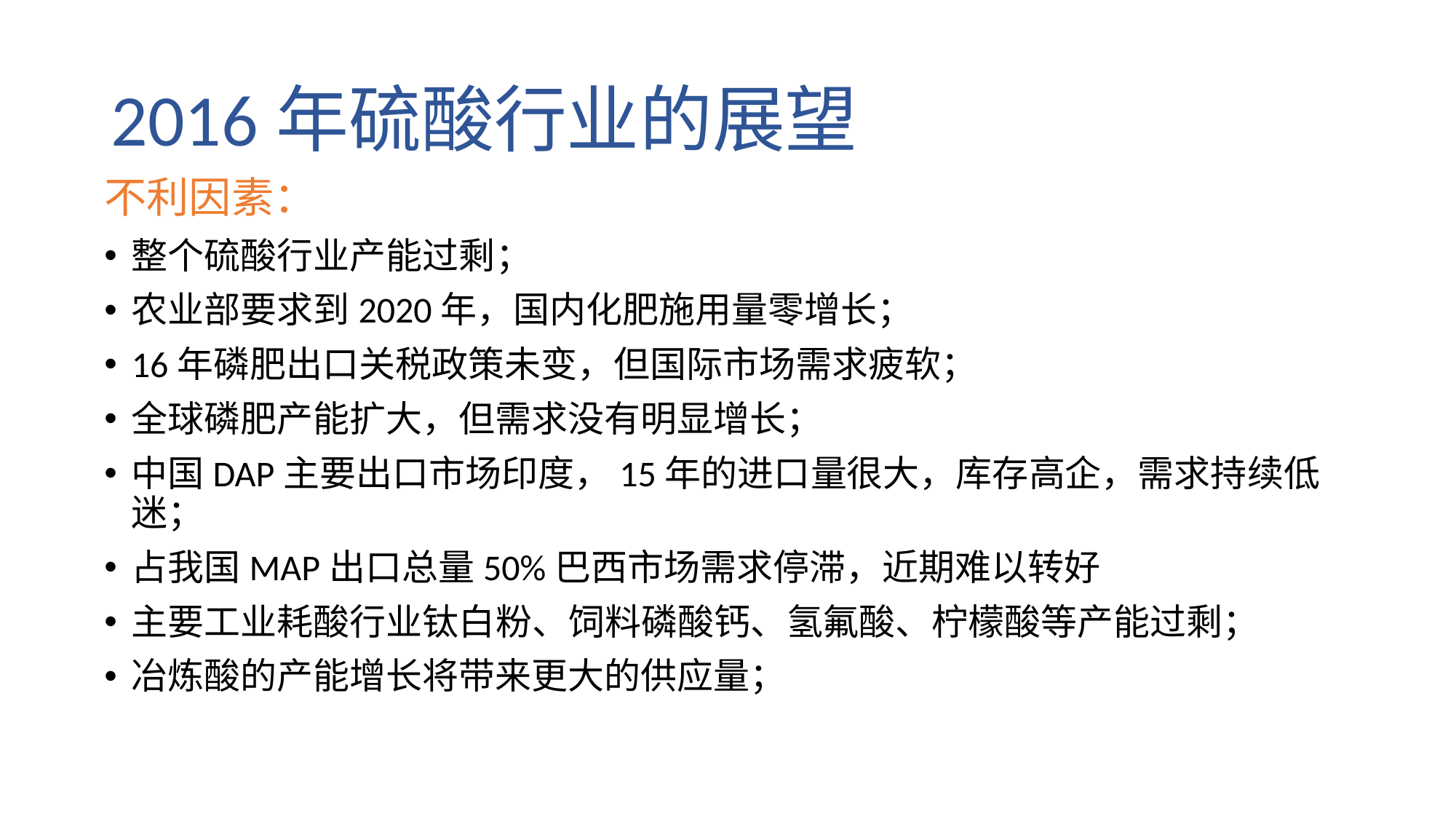

# 2016年硫酸行业的展望
不利因素：
整个硫酸行业产能过剩；
农业部要求到2020年，国内化肥施用量零增长；
16年磷肥出口关税政策未变，但国际市场需求疲软；
全球磷肥产能扩大，但需求没有明显增长；
中国DAP主要出口市场印度，15年的进口量很大，库存高企，需求持续低迷；
占我国MAP出口总量50%巴西市场需求停滞，近期难以转好
主要工业耗酸行业钛白粉、饲料磷酸钙、氢氟酸、柠檬酸等产能过剩；
冶炼酸的产能增长将带来更大的供应量；